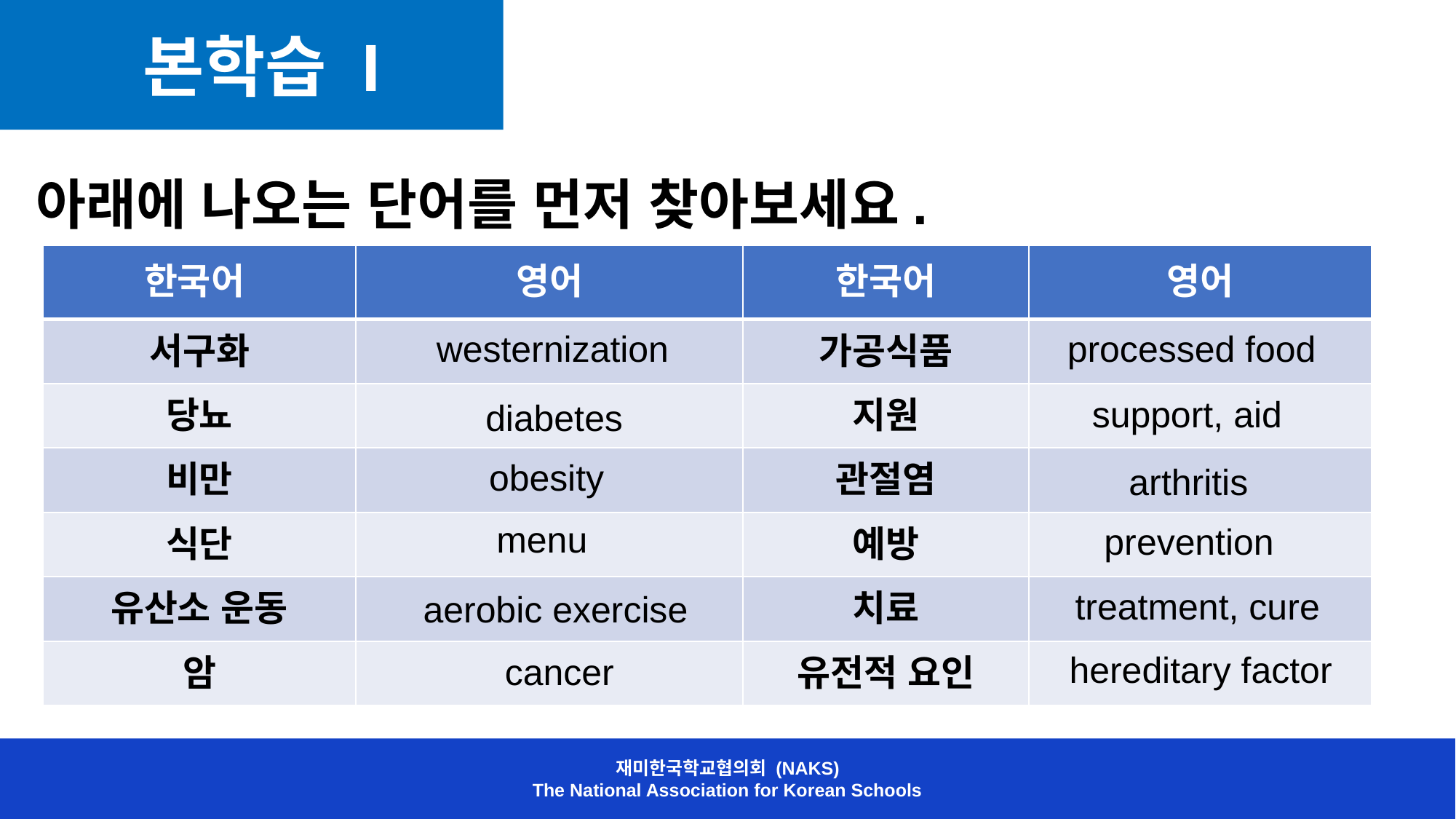

본학습 I
아래에 나오는 단어를 먼저 찾아보세요.
| 한국어 | 영어 | 한국어 | 영어 |
| --- | --- | --- | --- |
| 서구화 |  | 가공식품 |  |
| 당뇨 |  | 지원 |  |
| 비만 |  | 관절염 |  |
| 식단 |  | 예방 |  |
| 유산소 운동 |  | 치료 |  |
| 암 |  | 유전적 요인 |  |
westernization
processed food
support, aid
diabetes
obesity
arthritis
menu
prevention
treatment, cure
aerobic exercise
hereditary factor
cancer
재미한국학교협의회 (NAKS)
The National Association for Korean Schools